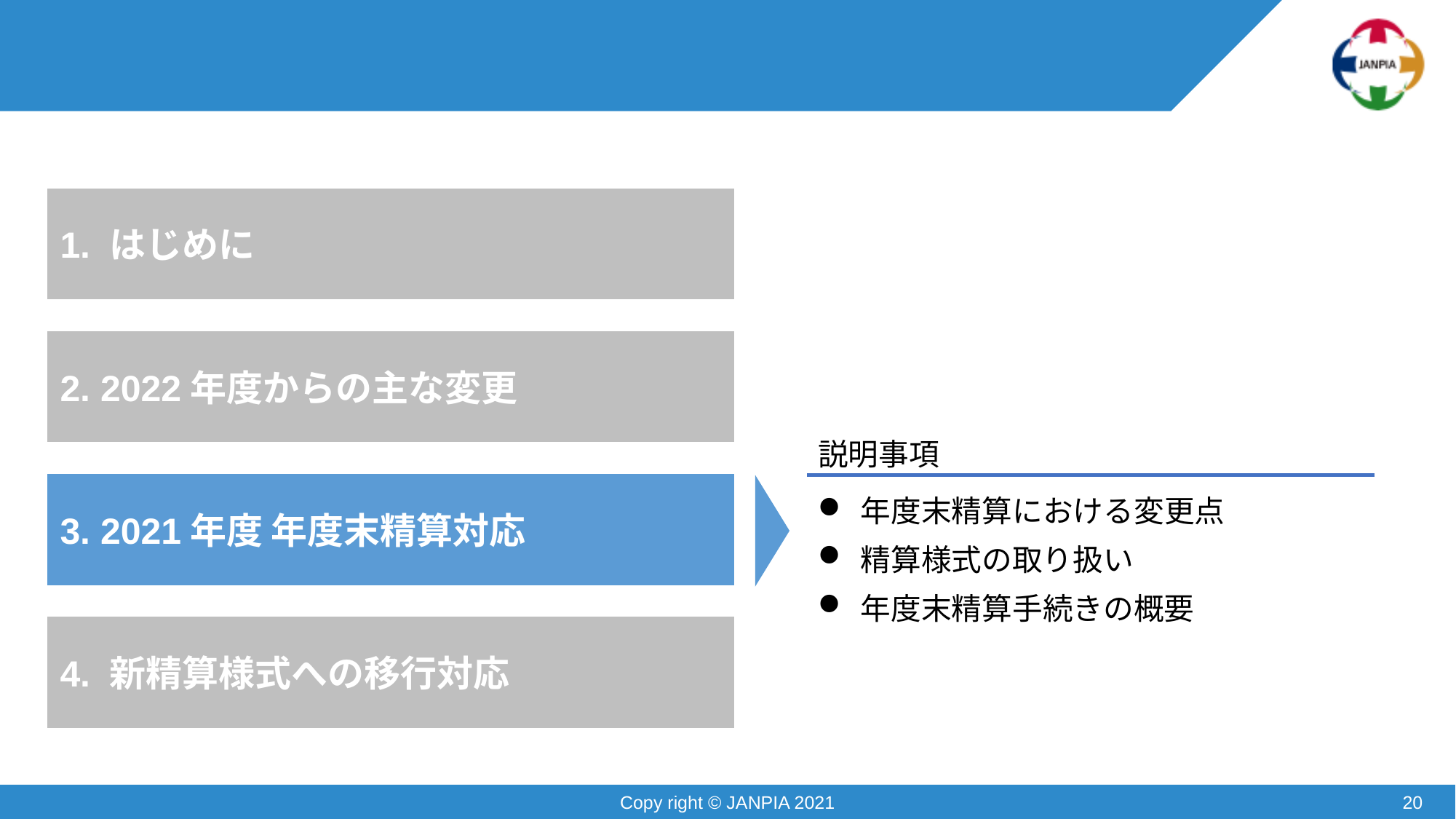

#
1. はじめに
2. 2022年度からの主な変更
説明事項
3. 2021年度 年度末精算対応
年度末精算における変更点
精算様式の取り扱い
年度末精算手続きの概要

4. 新精算様式への移行対応
Copy right © JANPIA 2021
20